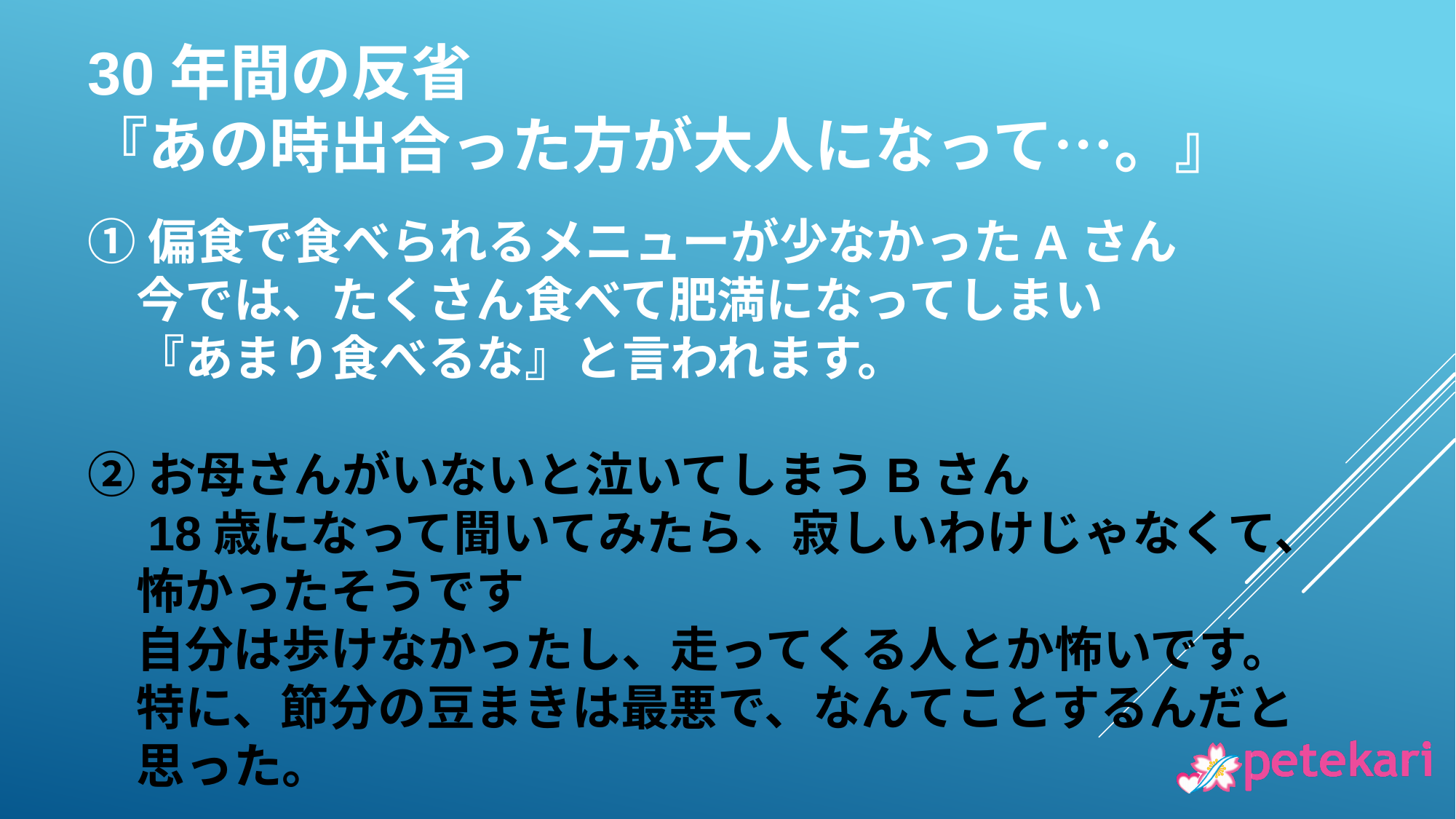

30年間の反省　
『あの時出合った方が大人になって…。』
①偏食で食べられるメニューが少なかったAさん
　今では、たくさん食べて肥満になってしまい
　『あまり食べるな』と言われます。

②お母さんがいないと泣いてしまうBさん
　18歳になって聞いてみたら、寂しいわけじゃなくて、
　怖かったそうです
　自分は歩けなかったし、走ってくる人とか怖いです。　
　特に、節分の豆まきは最悪で、なんてことするんだと
　思った。